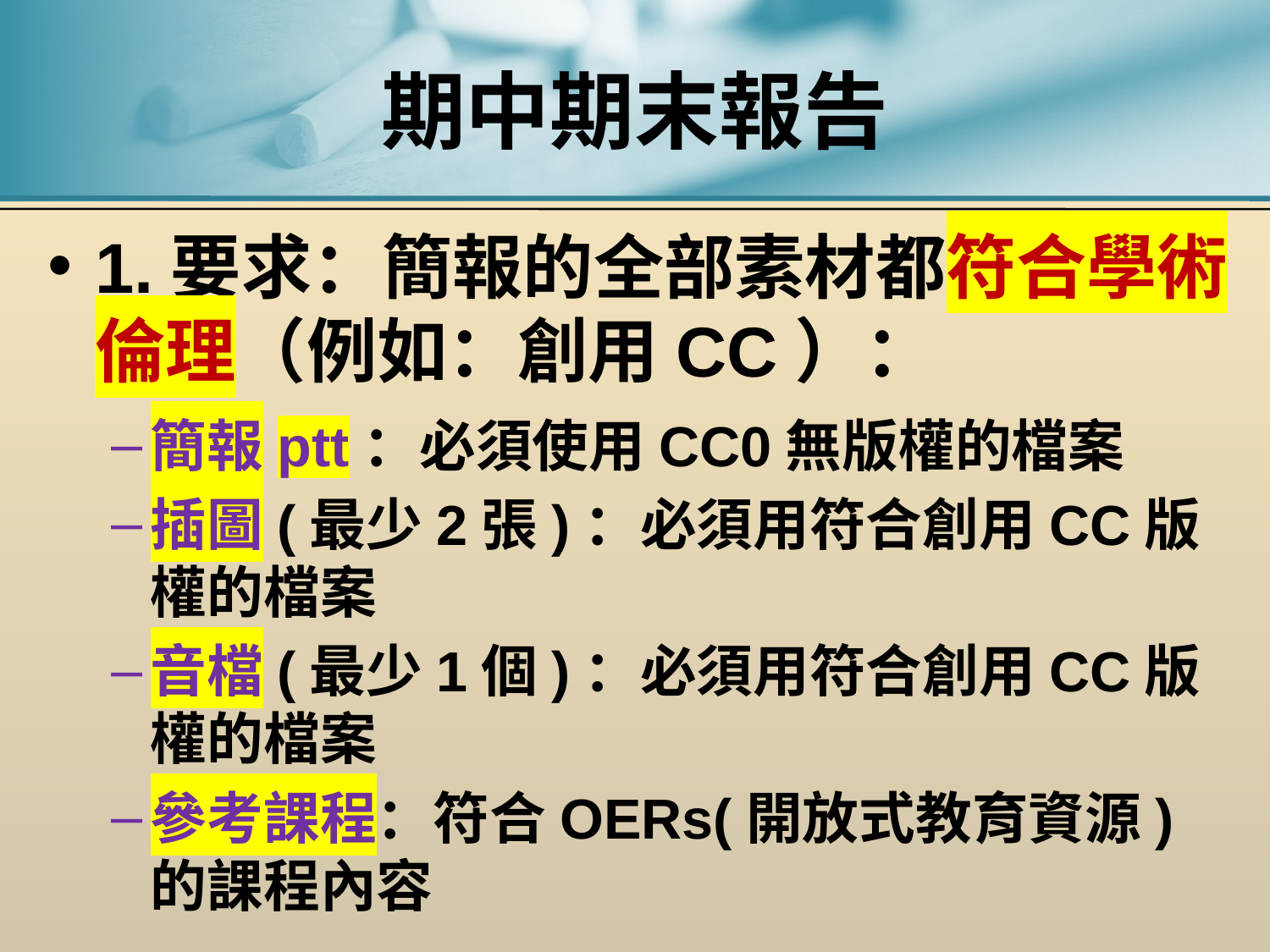

# 期中期末報告
1.要求：簡報的全部素材都符合學術倫理（例如：創用CC）：
簡報ptt：必須使用CC0無版權的檔案
插圖(最少2張)：必須用符合創用CC版權的檔案
音檔(最少1個)：必須用符合創用CC版權的檔案
參考課程：符合OERs(開放式教育資源)的課程內容